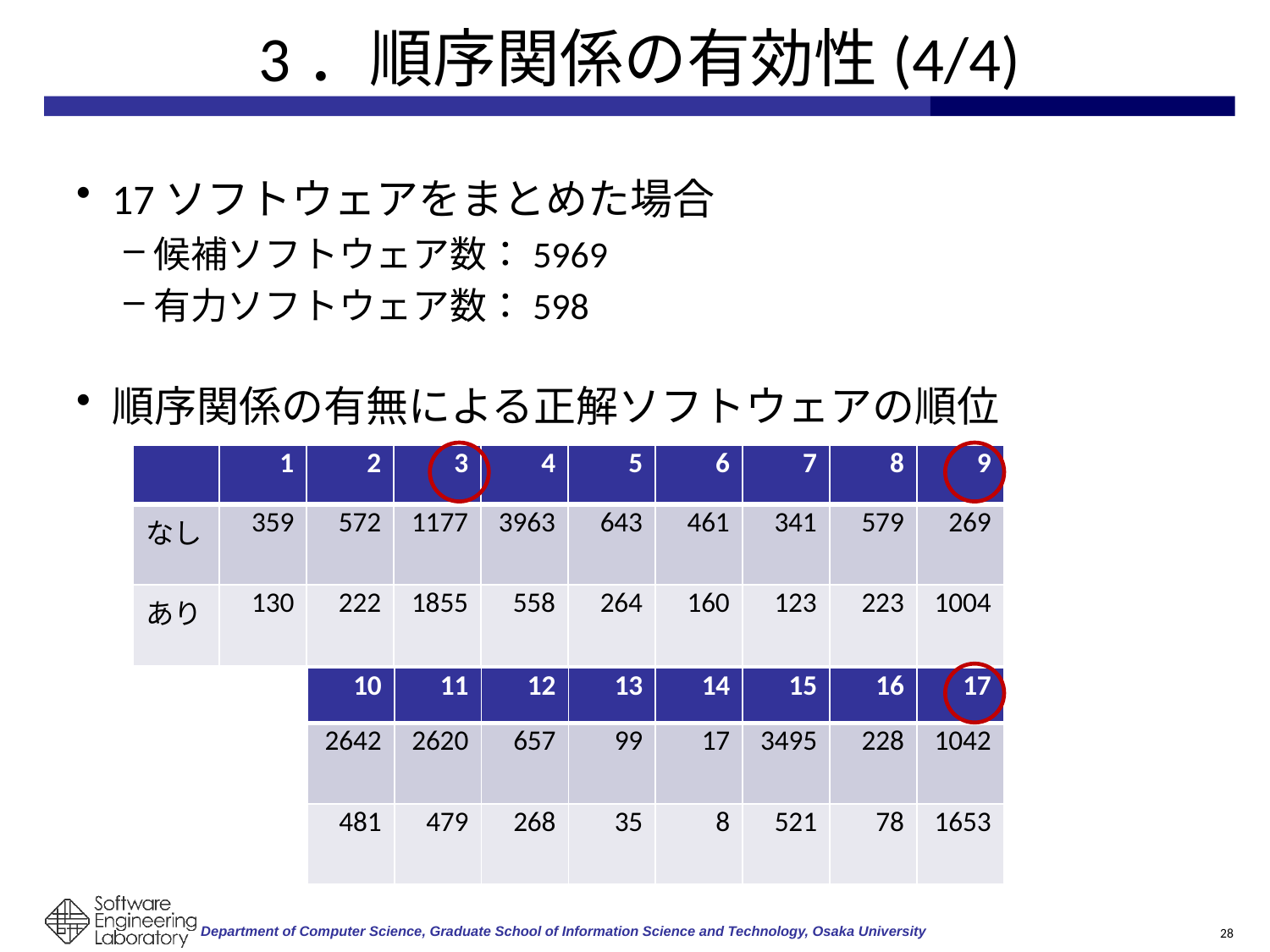

# 3．順序関係の有効性(4/4)
17ソフトウェアをまとめた場合
候補ソフトウェア数：5969
有力ソフトウェア数：598

順序関係の有無による正解ソフトウェアの順位

|  | 1 | 2 | 3 | 4 | 5 | 6 | 7 | 8 | 9 |
| --- | --- | --- | --- | --- | --- | --- | --- | --- | --- |
| なし | 359 | 572 | 1177 | 3963 | 643 | 461 | 341 | 579 | 269 |
| あり | 130 | 222 | 1855 | 558 | 264 | 160 | 123 | 223 | 1004 |

| 10 | 11 | 12 | 13 | 14 | 15 | 16 | 17 |
| --- | --- | --- | --- | --- | --- | --- | --- |
| 2642 | 2620 | 657 | 99 | 17 | 3495 | 228 | 1042 |
| 481 | 479 | 268 | 35 | 8 | 521 | 78 | 1653 |
28